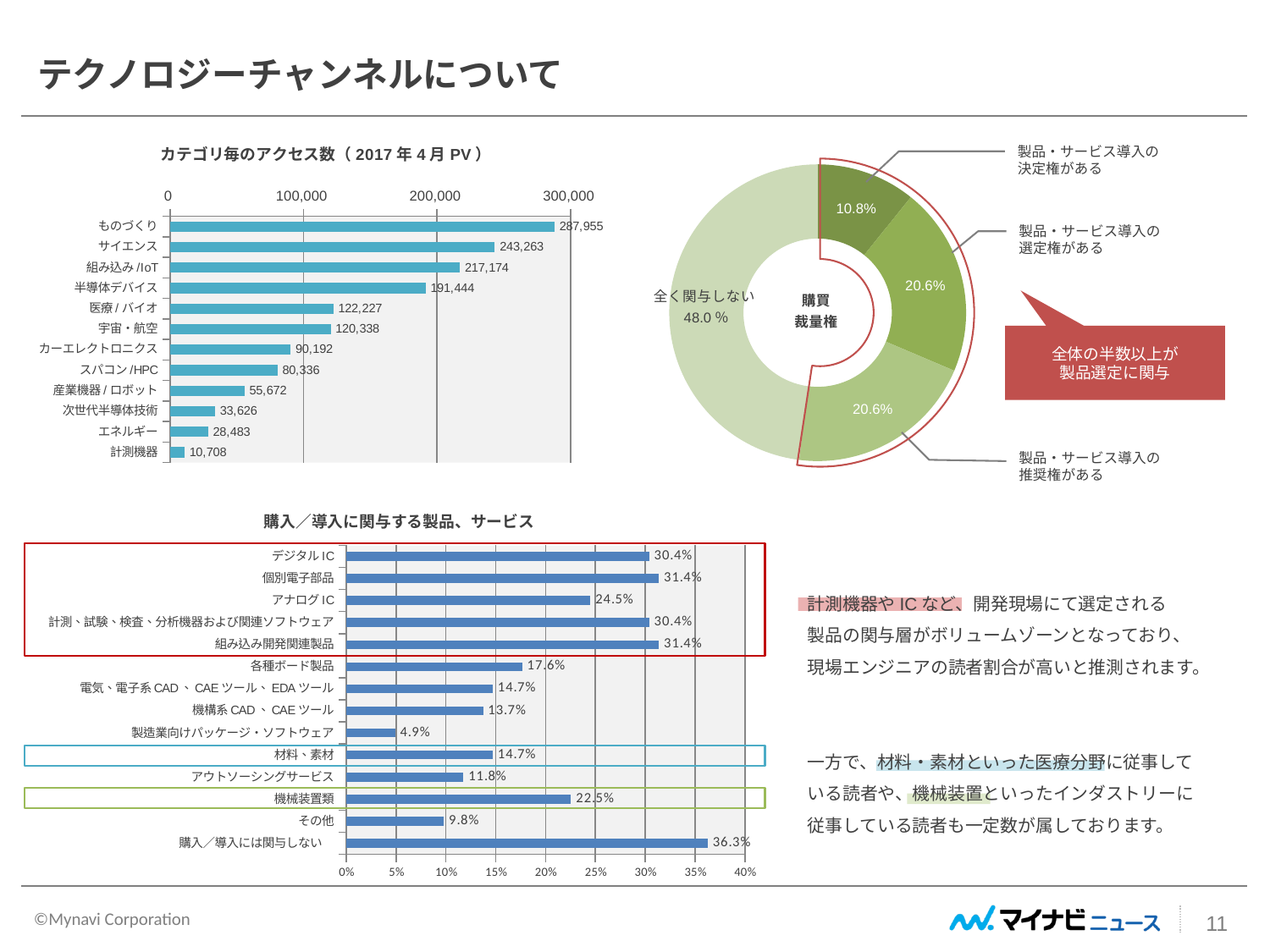

テクノロジーチャンネルについて

### Chart

| Category |  |
|---|---|
| ものづくり | 287955.0 |
| サイエンス | 243263.0 |
| 組み込み/IoT | 217174.0 |
| 半導体デバイス | 191444.0 |
| 医療/バイオ | 122227.0 |
| 宇宙・航空 | 120338.0 |
| カーエレクトロニクス | 90192.0 |
| スパコン/HPC | 80336.0 |
| 産業機器/ロボット | 55672.0 |
| 次世代半導体技術 | 33626.0 |
| エネルギー | 28483.0 |
| 計測機器 | 10708.0 |
製品・サービス導入の
決定権がある

### Chart

| Category |  |
|---|---|
| 製品・サービス導入の決済権がある | 0.108 |
| 製品・サービス導入の選定権がある | 0.206 |
| 製品/サービス導入の推奨権がある | 0.206 |
| 全く関与しない | 0.48 |

製品・サービス導入の
選定権がある

全体の半数以上が
製品選定に関与

製品・サービス導入の
推奨権がある

### Chart

| Category |  |
|---|---|
| 購入／導入には関与しない　 | 0.3627450980392157 |
| その他 | 0.09803921568627451 |
| 機械装置類 | 0.22549019607843138 |
| アウトソーシングサービス | 0.11764705882352941 |
| 材料、素材 | 0.14705882352941177 |
| 製造業向けパッケージ・ソフトウェア | 0.049019607843137254 |
| 機構系CAD、CAEツール | 0.13725490196078433 |
| 電気、電子系CAD、CAEツール、EDAツール | 0.14705882352941177 |
| 各種ボード製品 | 0.17647058823529413 |
| 組み込み開発関連製品 | 0.3137254901960784 |
| 計測、試験、検査、分析機器および関連ソフトウェア | 0.30392156862745096 |
| アナログIC | 0.24509803921568626 |
| 個別電子部品 | 0.3137254901960784 |
| デジタルIC | 0.30392156862745096 |
計測機器やICなど、開発現場にて選定される
製品の関与層がボリュームゾーンとなっており、
現場エンジニアの読者割合が高いと推測されます。

一方で、材料・素材といった医療分野に従事して
いる読者や、機械装置といったインダストリーに
従事している読者も一定数が属しております。

11